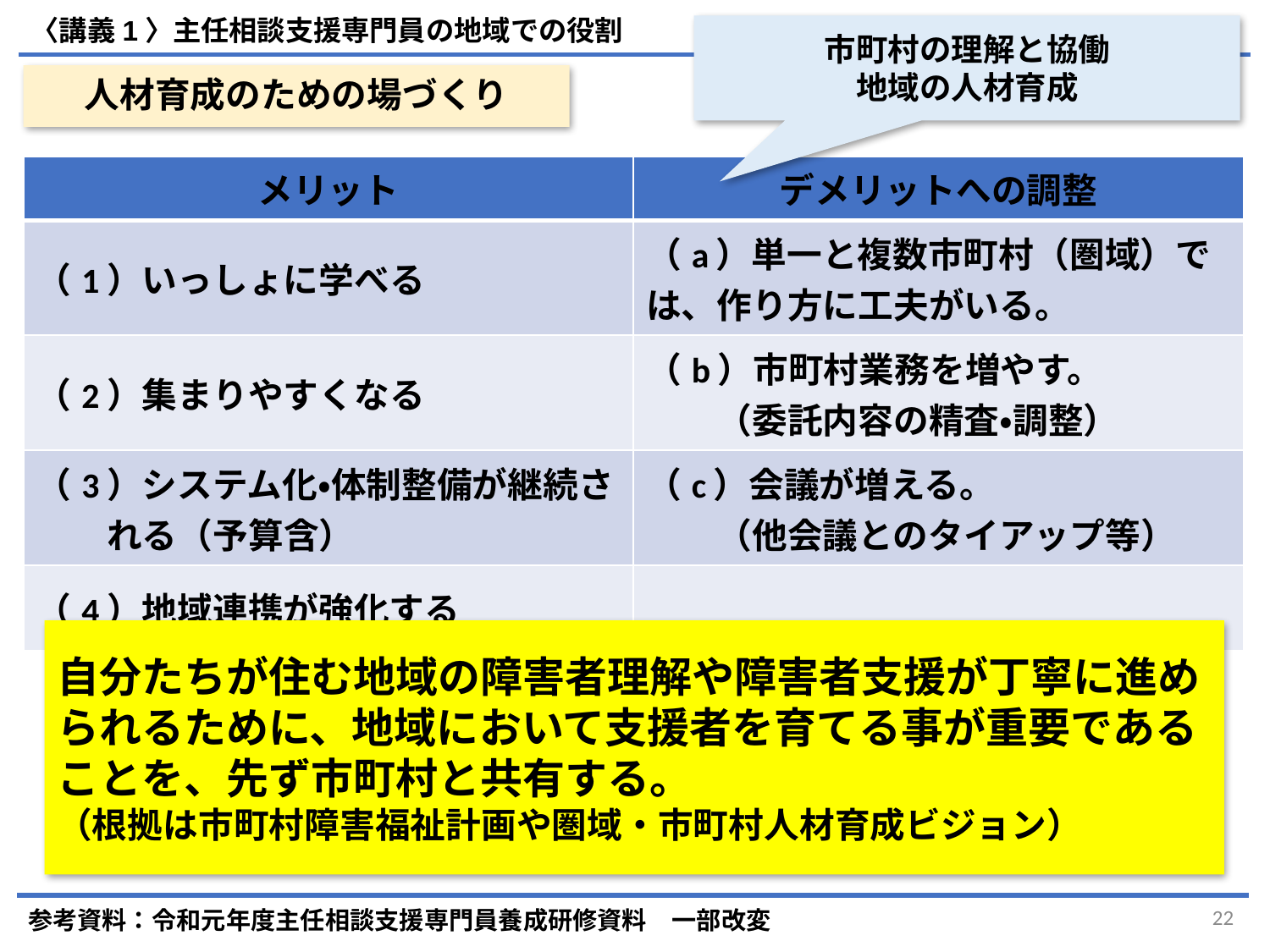

〈講義1〉主任相談支援専門員の地域での役割
市町村の理解と協働
地域の人材育成
# 人材育成のための場づくり
| メリット | デメリットへの調整 |
| --- | --- |
| （1）いっしょに学べる | （a）単一と複数市町村（圏域）では、作り方に工夫がいる。 |
| （2）集まりやすくなる | （b）市町村業務を増やす。 　　（委託内容の精査・調整） |
| （3）システム化・体制整備が継続さ　　れる（予算含） | （c）会議が増える。 　　（他会議とのタイアップ等） |
| （4）地域連携が強化する |  |
自分たちが住む地域の障害者理解や障害者支援が丁寧に進められるために、地域において支援者を育てる事が重要であることを、先ず市町村と共有する。
（根拠は市町村障害福祉計画や圏域・市町村人材育成ビジョン）
参考資料：令和元年度主任相談支援専門員養成研修資料　一部改変
22